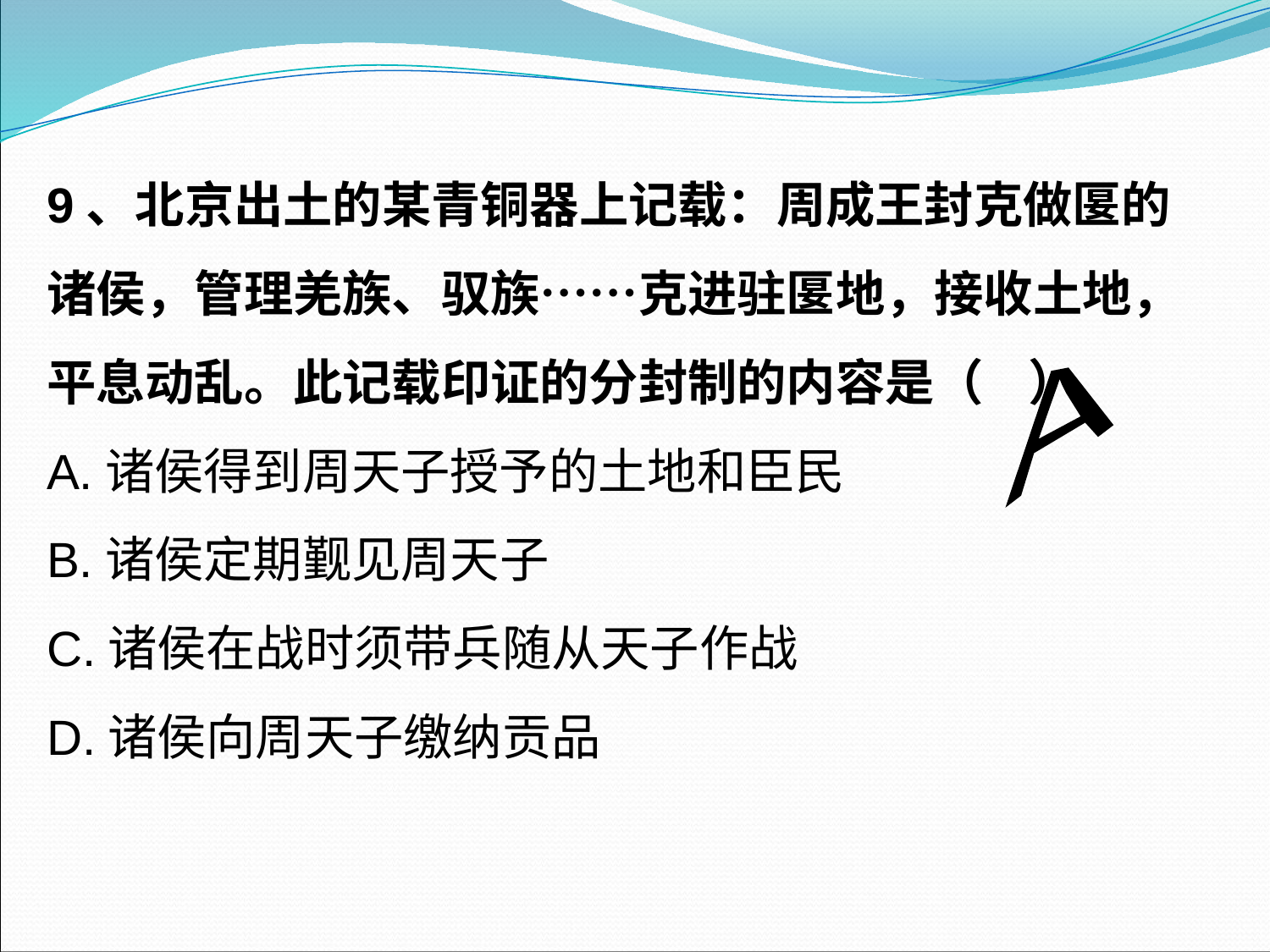

9、北京出土的某青铜器上记载：周成王封克做匽的诸侯，管理羌族、驭族……克进驻匽地，接收土地，平息动乱。此记载印证的分封制的内容是（    ）
A.诸侯得到周天子授予的土地和臣民
B.诸侯定期觐见周天子
C.诸侯在战时须带兵随从天子作战
D.诸侯向周天子缴纳贡品
A